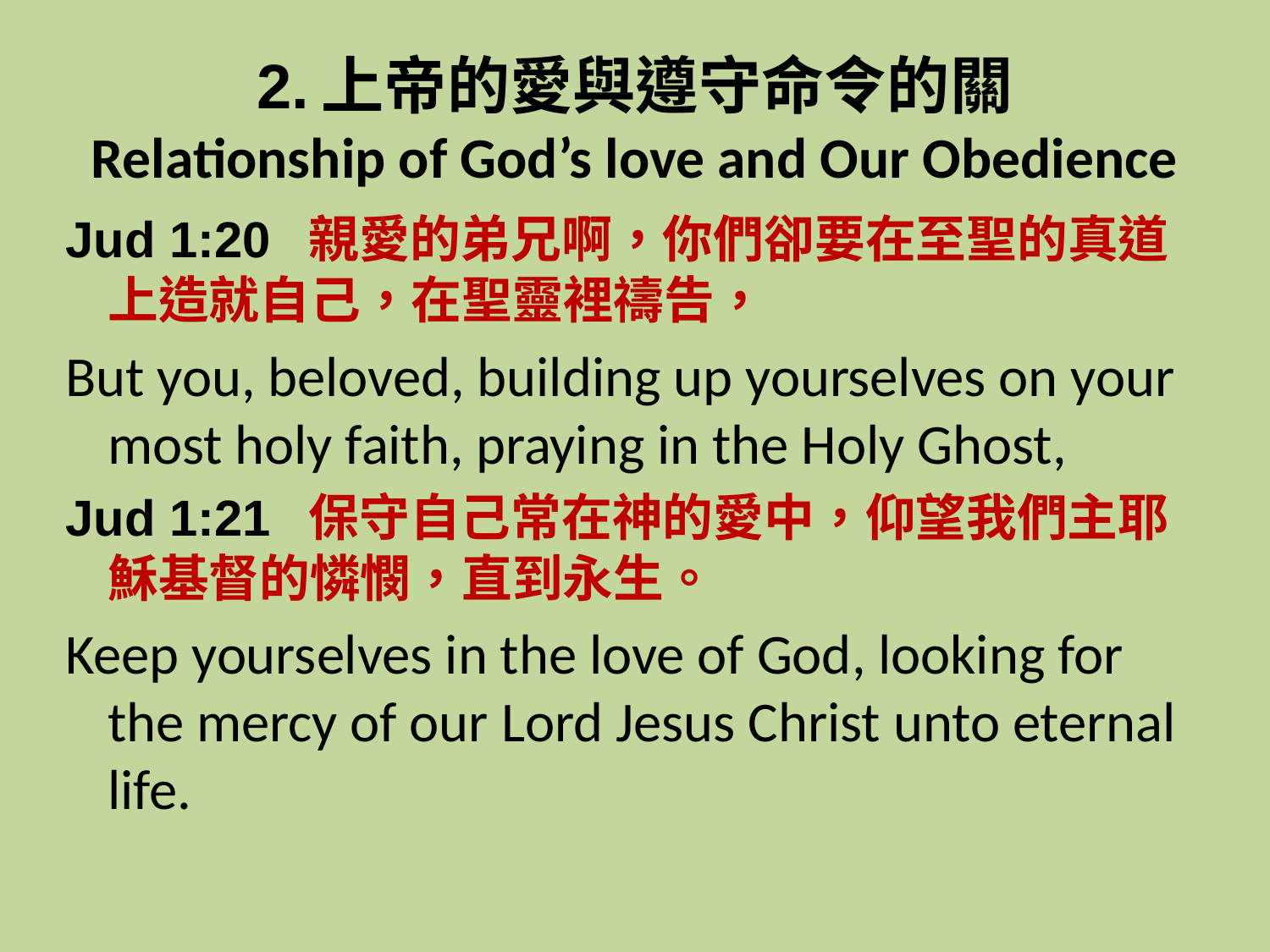

# 2.上帝的愛與遵守命令的關 Relationship of God’s love and Our Obedience
Jud 1:20  親愛的弟兄啊，你們卻要在至聖的真道上造就自己，在聖靈裡禱告，
But you, beloved, building up yourselves on your most holy faith, praying in the Holy Ghost,
Jud 1:21  保守自己常在神的愛中，仰望我們主耶穌基督的憐憫，直到永生。
Keep yourselves in the love of God, looking for the mercy of our Lord Jesus Christ unto eternal life.